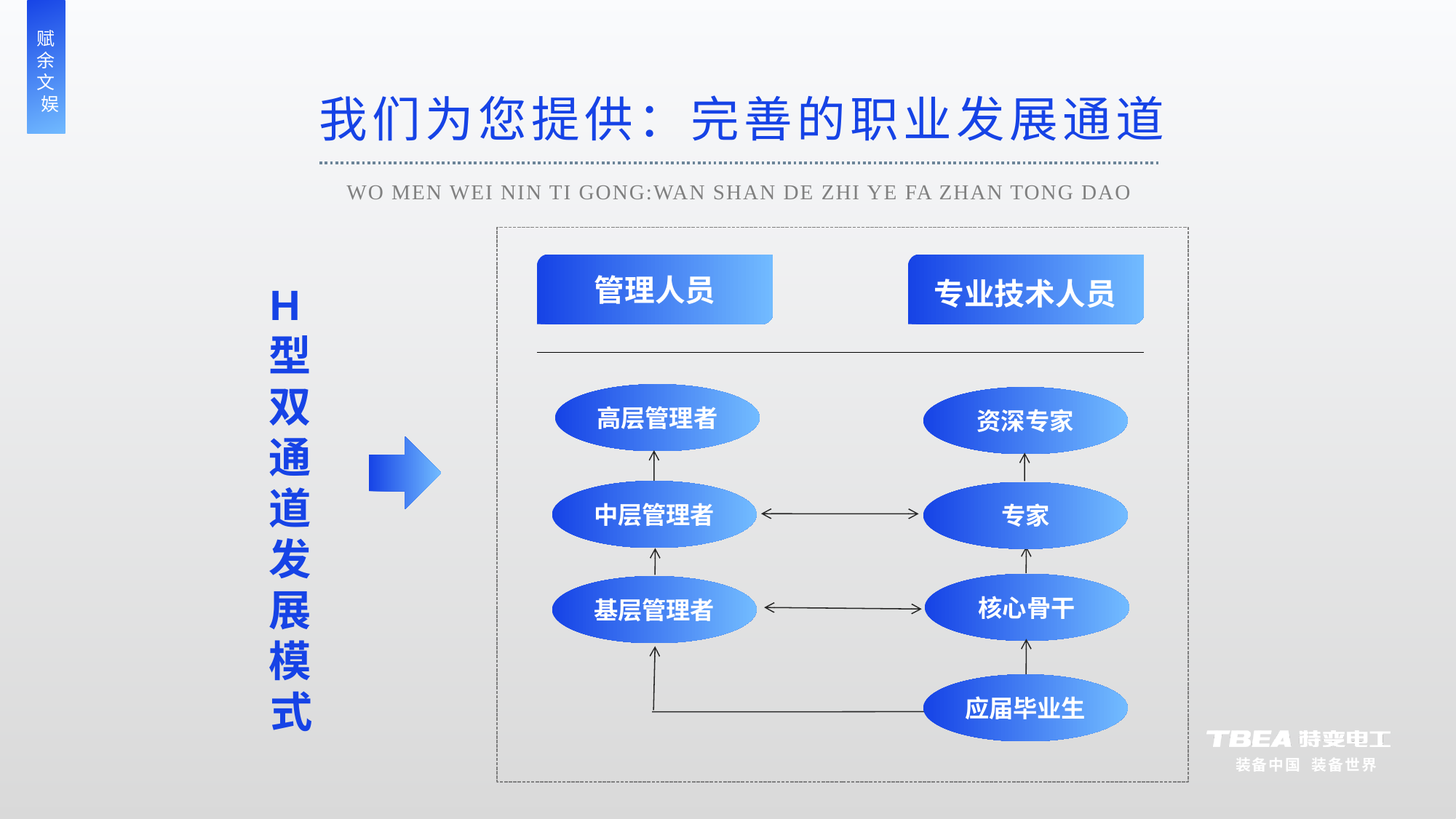

我们为您提供：完善的职业发展通道
WO MEN WEI NIN TI GONG:WAN SHAN DE ZHI YE FA ZHAN TONG DAO

管理人员

专业技术人员
H型双通道发展模式

高层管理者
资深专家
中层管理者
专家
核心骨干
基层管理者
应届毕业生